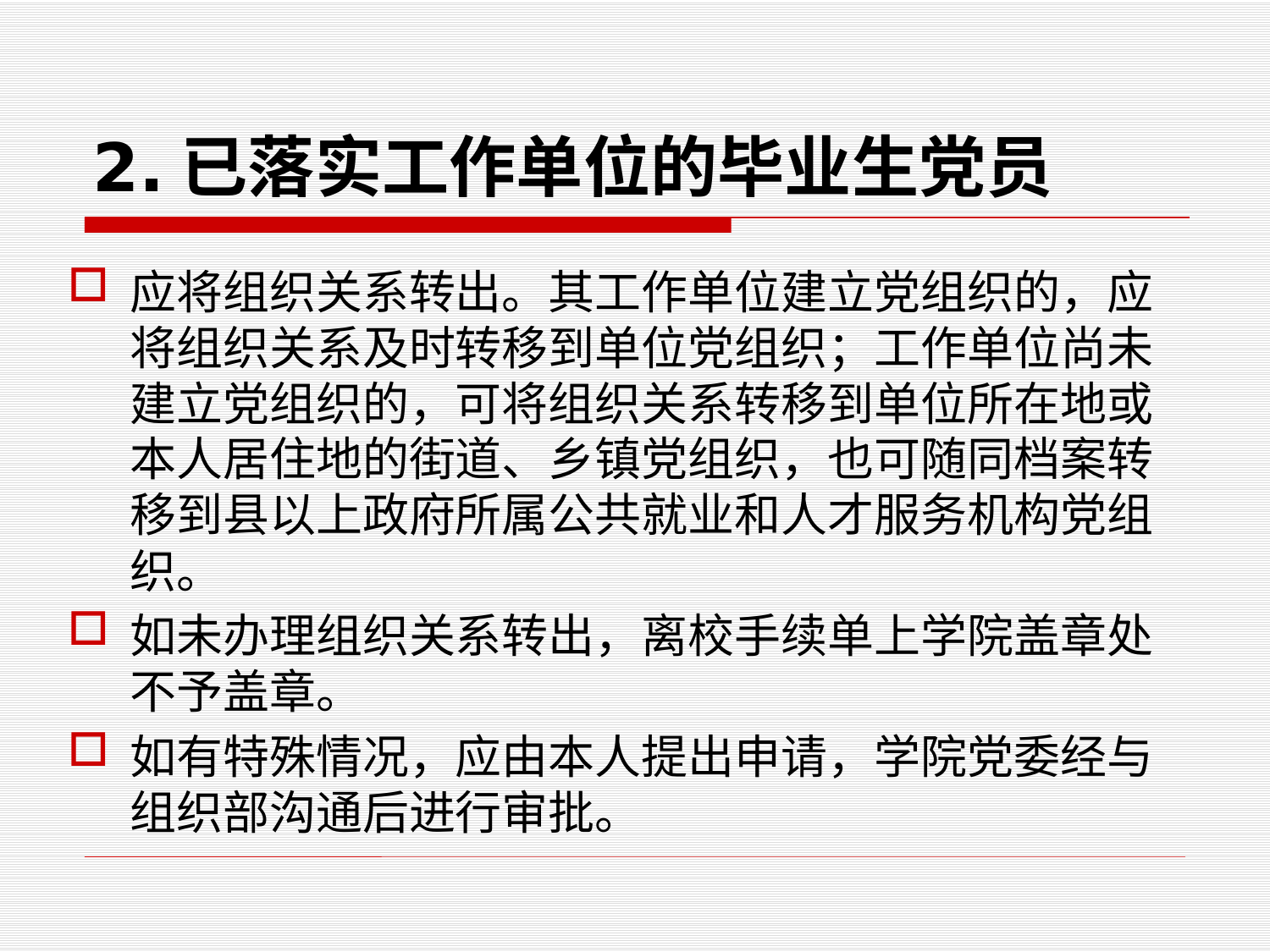

# 2.已落实工作单位的毕业生党员
应将组织关系转出。其工作单位建立党组织的，应将组织关系及时转移到单位党组织；工作单位尚未建立党组织的，可将组织关系转移到单位所在地或本人居住地的街道、乡镇党组织，也可随同档案转移到县以上政府所属公共就业和人才服务机构党组织。
如未办理组织关系转出，离校手续单上学院盖章处不予盖章。
如有特殊情况，应由本人提出申请，学院党委经与组织部沟通后进行审批。